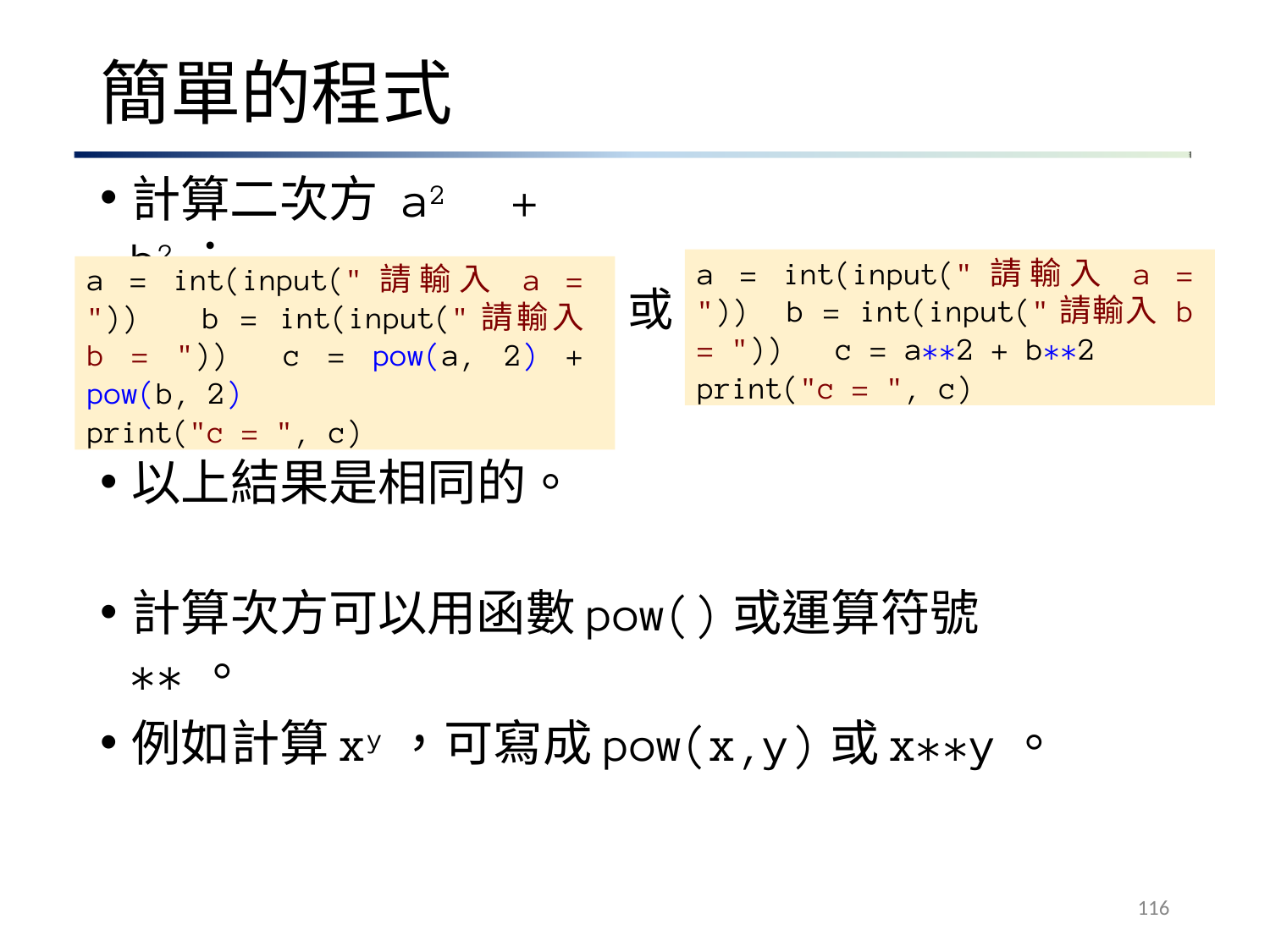

# 簡單的程式
計算二次方 a2	+ b2：
a = int(input("請輸入 a = "))  b = int(input("請輸入 b = "))   c = a**2 + b**2
print("c = ", c)
a = int(input("請輸入 a = "))   b = int(input("請輸入 b = "))  c = pow(a, 2) + pow(b, 2)
print("c = ", c)
或
以上結果是相同的。

計算次方可以用函數pow()或運算符號 **。
例如計算xy，可寫成pow(x,y)或x**y。
116